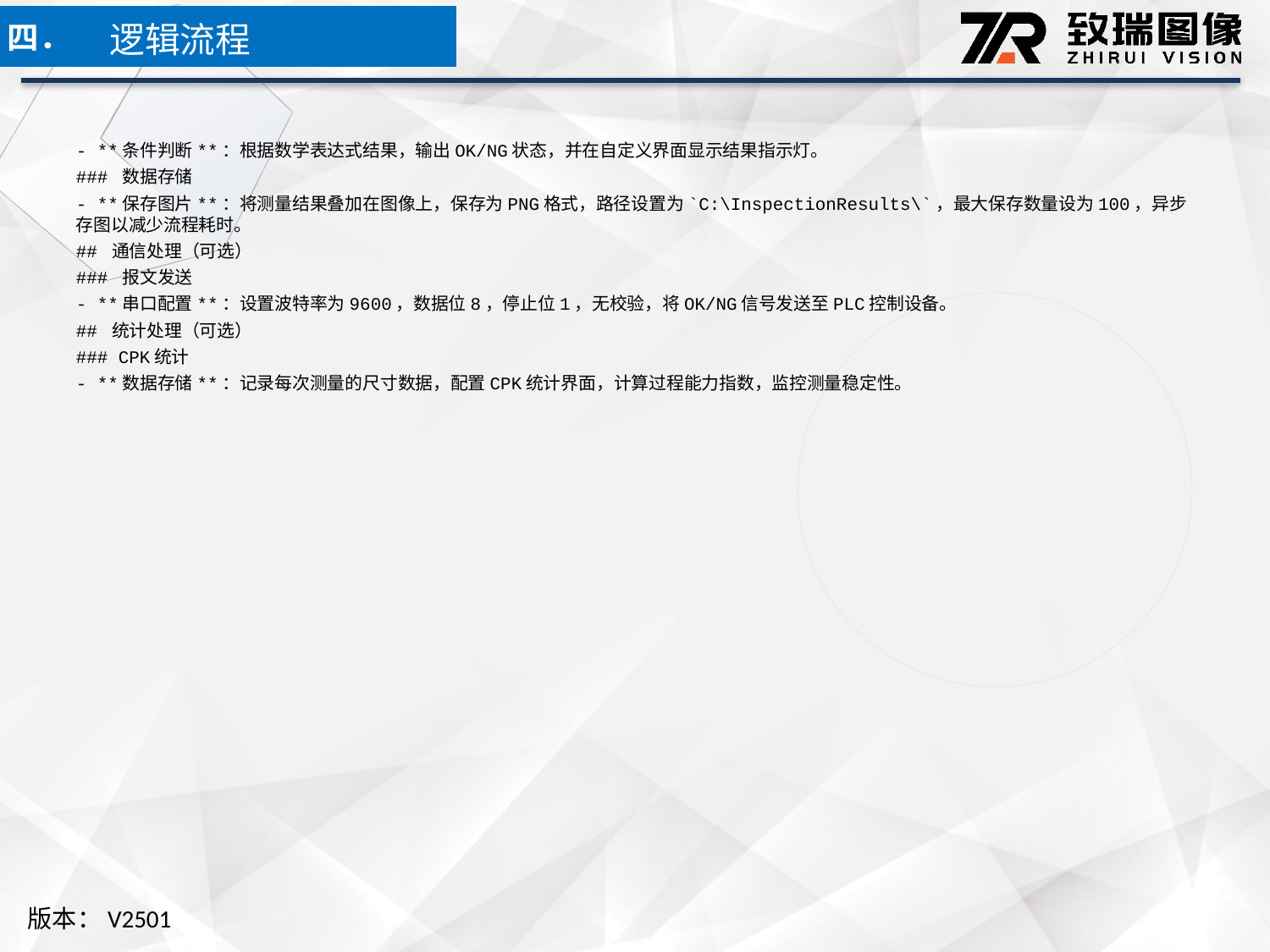

逻辑流程
四．

- **条件判断**：根据数学表达式结果，输出OK/NG状态，并在自定义界面显示结果指示灯。
### 数据存储
- **保存图片**：将测量结果叠加在图像上，保存为PNG格式，路径设置为`C:\InspectionResults\`，最大保存数量设为100，异步存图以减少流程耗时。
## 通信处理（可选）
### 报文发送
- **串口配置**：设置波特率为9600，数据位8，停止位1，无校验，将OK/NG信号发送至PLC控制设备。
## 统计处理（可选）
### CPK统计
- **数据存储**：记录每次测量的尺寸数据，配置CPK统计界面，计算过程能力指数，监控测量稳定性。